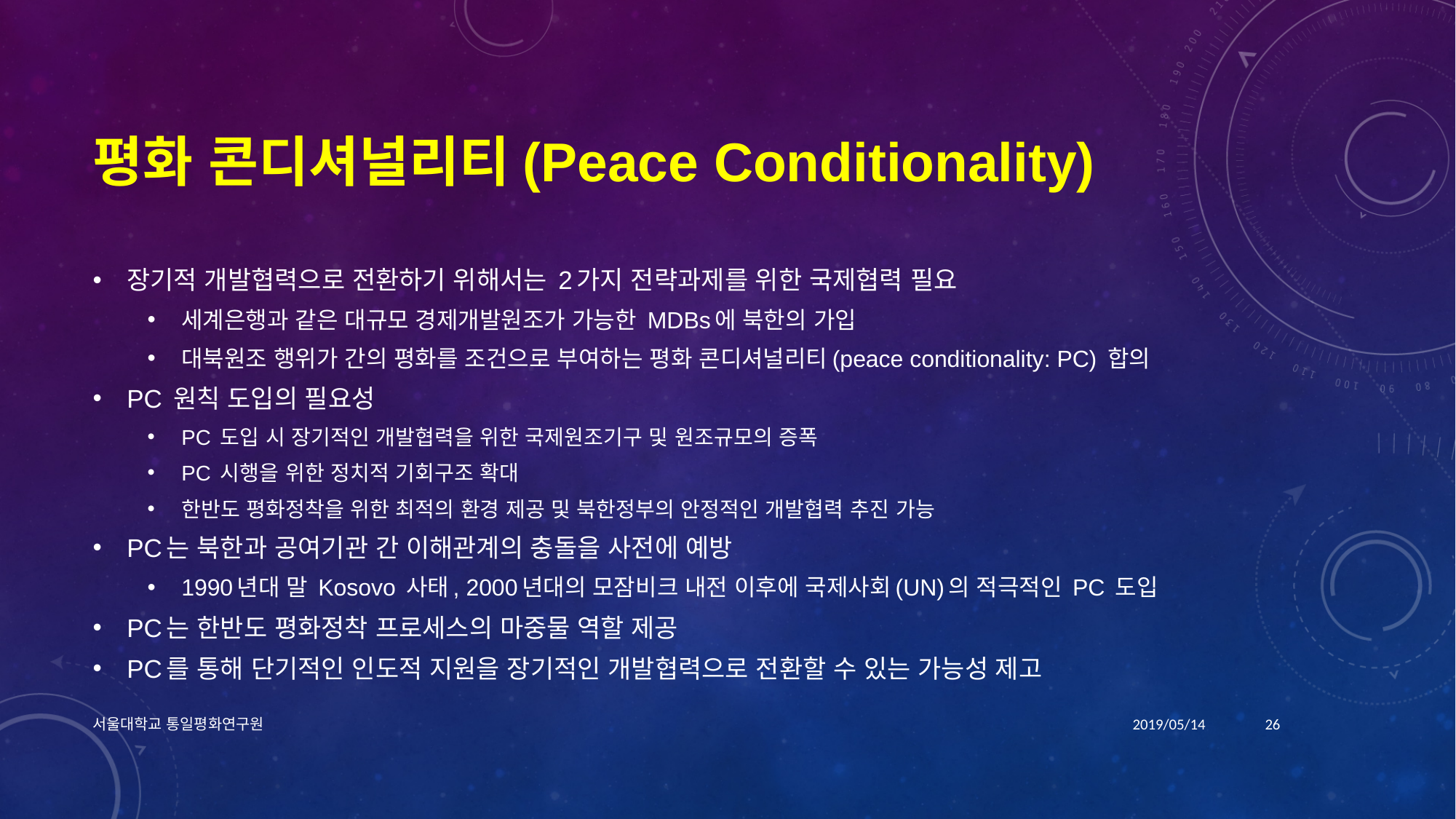

# 평화 콘디셔널리티(Peace Conditionality)
장기적 개발협력으로 전환하기 위해서는 2가지 전략과제를 위한 국제협력 필요
세계은행과 같은 대규모 경제개발원조가 가능한 MDBs에 북한의 가입
대북원조 행위가 간의 평화를 조건으로 부여하는 평화 콘디셔널리티(peace conditionality: PC) 합의
PC 원칙 도입의 필요성
PC 도입 시 장기적인 개발협력을 위한 국제원조기구 및 원조규모의 증폭
PC 시행을 위한 정치적 기회구조 확대
한반도 평화정착을 위한 최적의 환경 제공 및 북한정부의 안정적인 개발협력 추진 가능
PC는 북한과 공여기관 간 이해관계의 충돌을 사전에 예방
1990년대 말 Kosovo 사태, 2000년대의 모잠비크 내전 이후에 국제사회(UN)의 적극적인 PC 도입
PC는 한반도 평화정착 프로세스의 마중물 역할 제공
PC를 통해 단기적인 인도적 지원을 장기적인 개발협력으로 전환할 수 있는 가능성 제고
서울대학교 통일평화연구원
2019/05/14
26